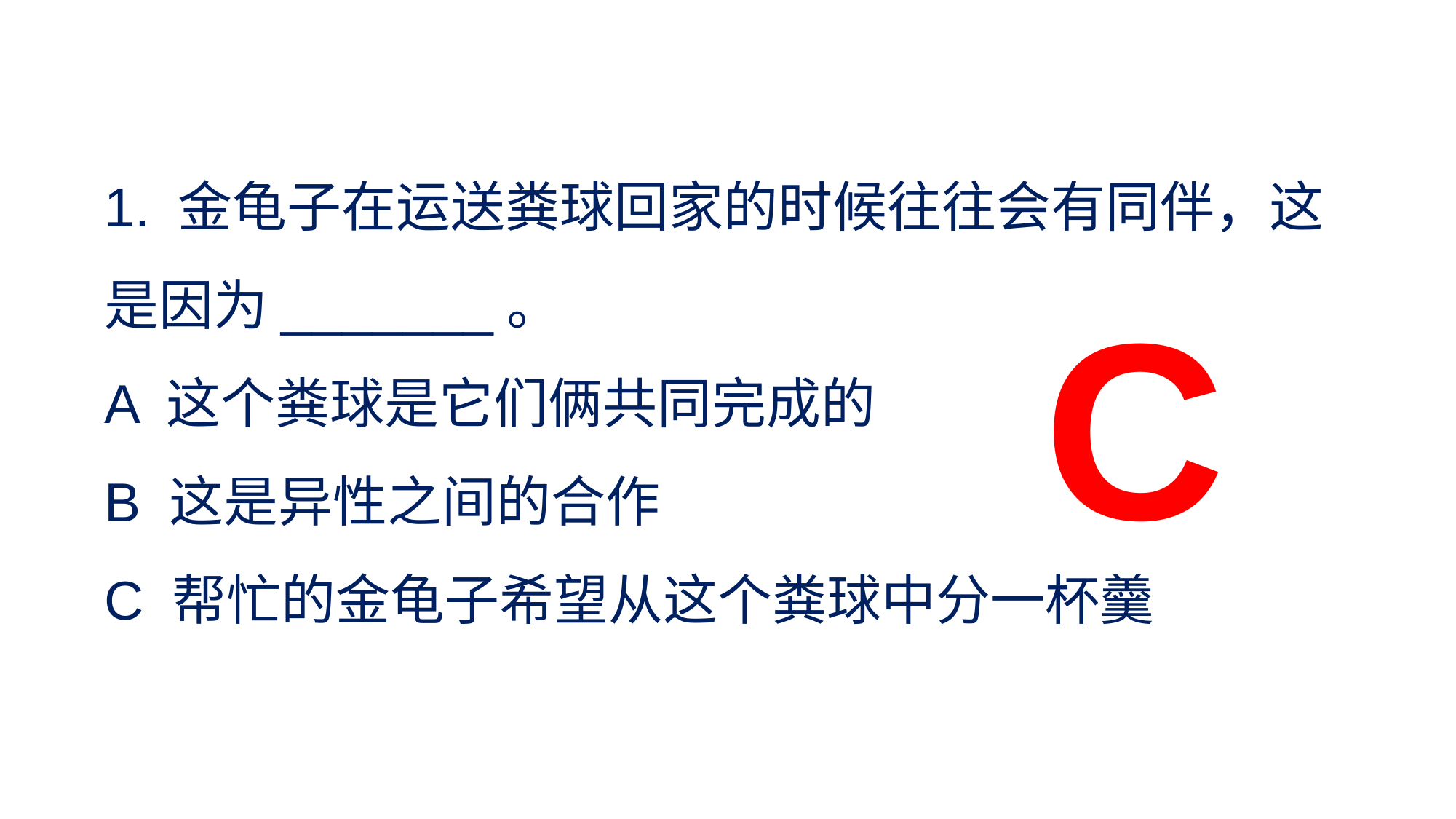

1. 金龟子在运送粪球回家的时候往往会有同伴，这是因为_______。
A 这个粪球是它们俩共同完成的
B 这是异性之间的合作
C 帮忙的金龟子希望从这个粪球中分一杯羹
C